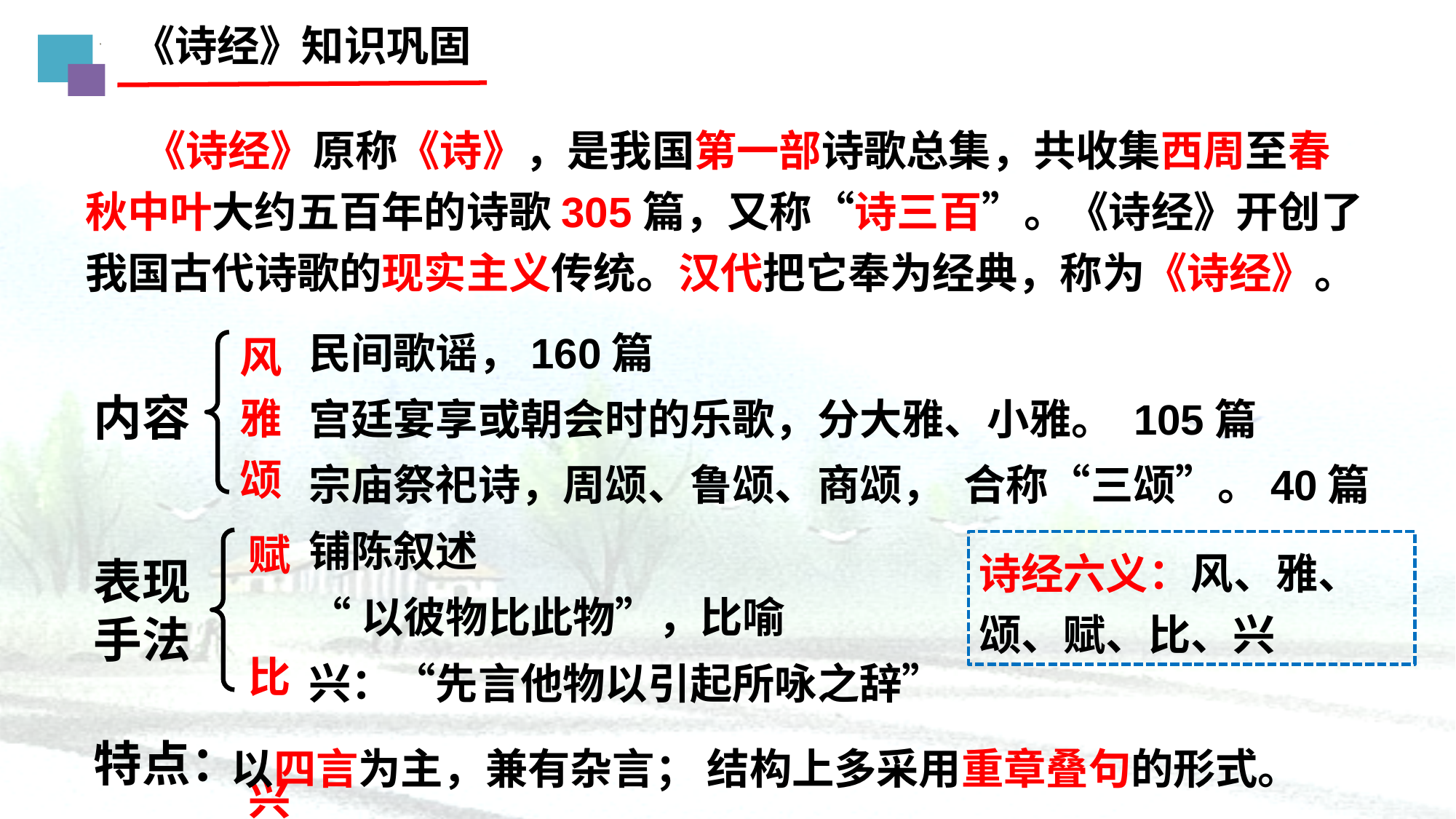

《诗经》知识巩固

     《诗经》原称《诗》，是我国第一部诗歌总集，共收集西周至春秋中叶大约五百年的诗歌305篇，又称“诗三百”。《诗经》开创了我国古代诗歌的现实主义传统。汉代把它奉为经典，称为《诗经》。
风
雅
颂
民间歌谣，160篇

内容
宫廷宴享或朝会时的乐歌，分大雅、小雅。 105篇
宗庙祭祀诗，周颂、鲁颂、商颂，  合称“三颂”。40篇
赋
比
兴
铺陈叙述

诗经六义：风、雅、颂、赋、比、兴
表现手法
“以彼物比此物”，比喻
兴：“先言他物以引起所咏之辞”
特点：
以四言为主，兼有杂言； 结构上多采用重章叠句的形式。